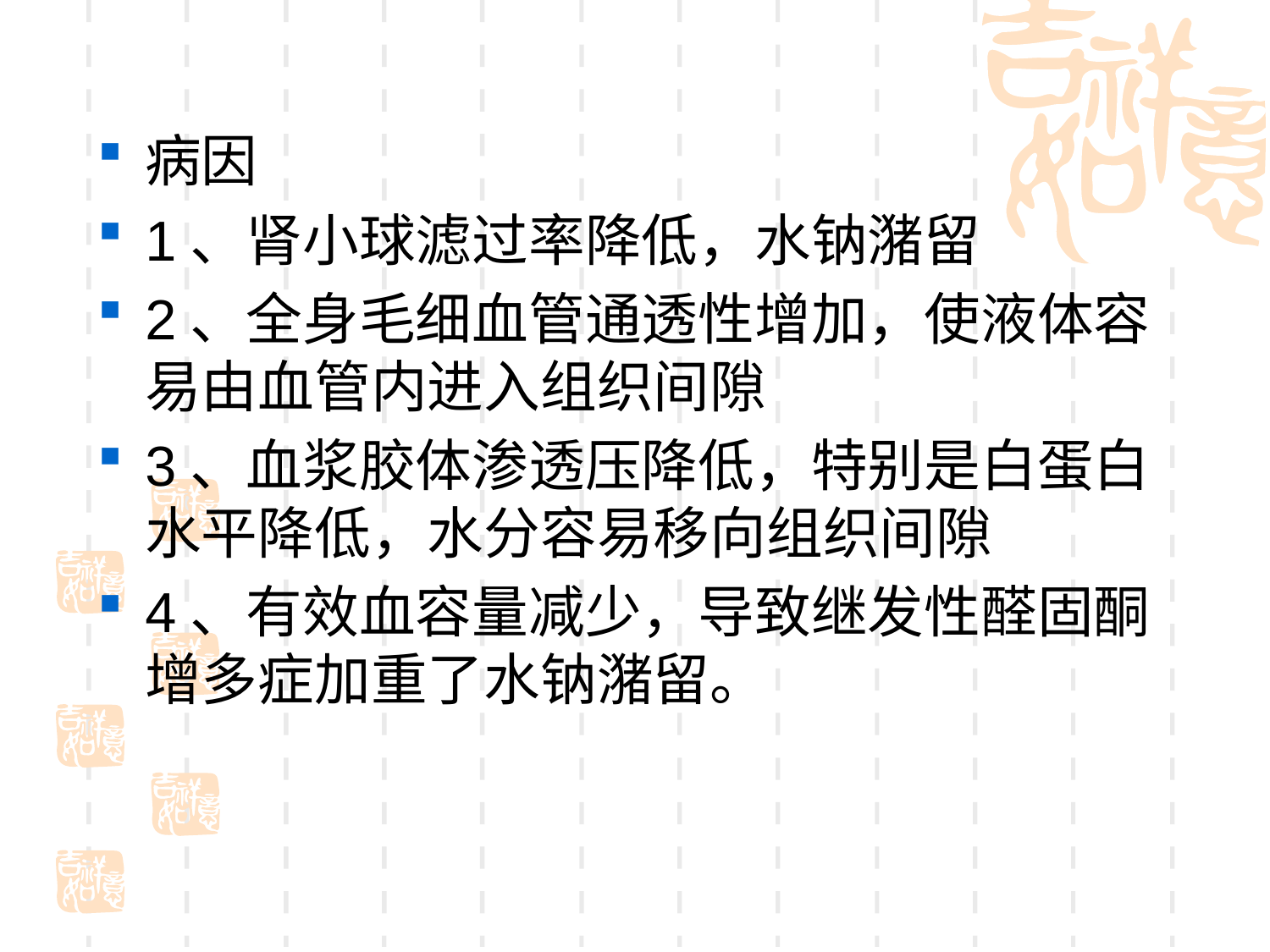

病因
1、肾小球滤过率降低，水钠潴留
2、全身毛细血管通透性增加，使液体容易由血管内进入组织间隙
3、血浆胶体渗透压降低，特别是白蛋白水平降低，水分容易移向组织间隙
4、有效血容量减少，导致继发性醛固酮增多症加重了水钠潴留。